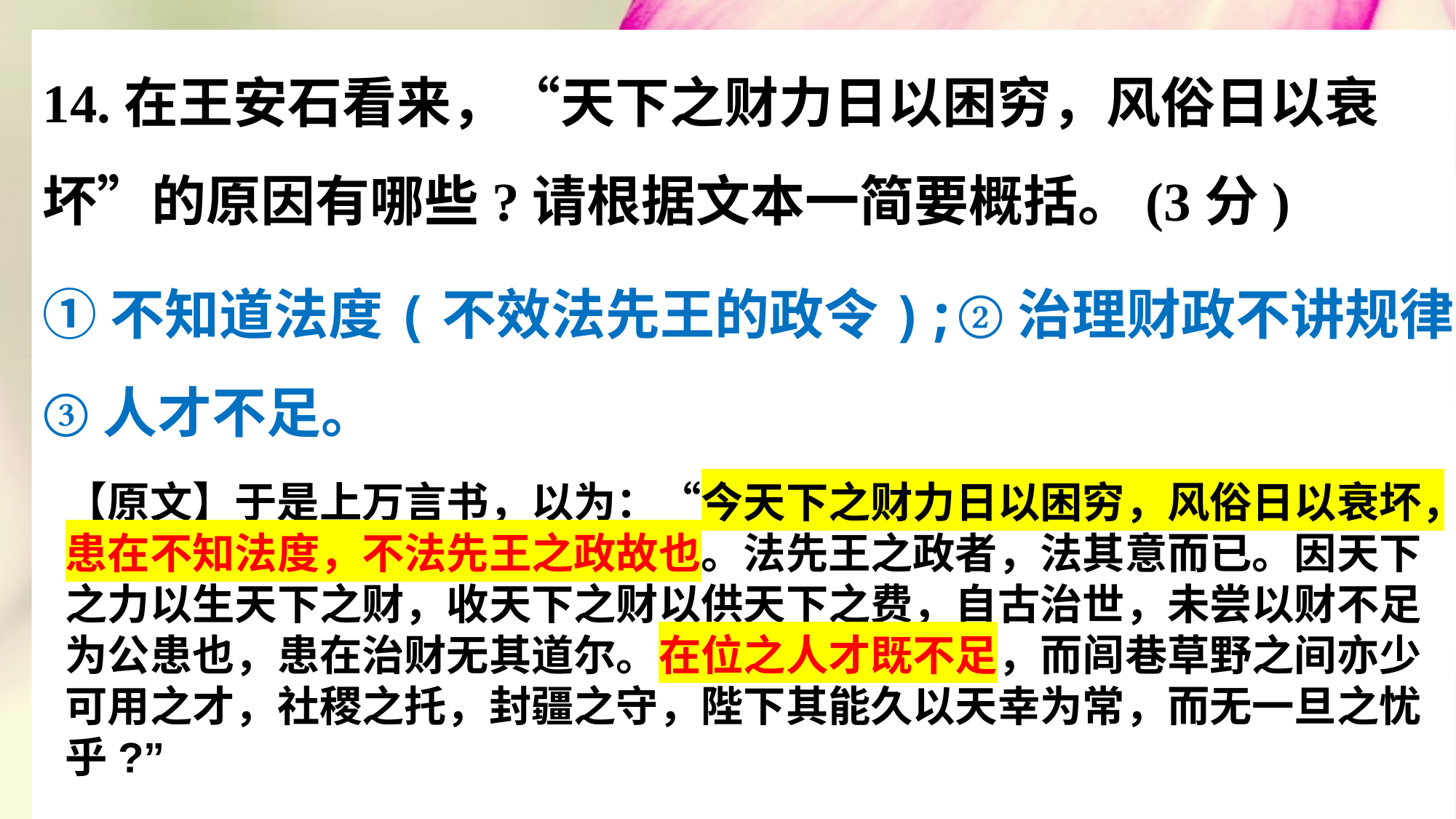

14.在王安石看来，“天下之财力日以困穷，风俗日以衰坏”的原因有哪些?请根据文本一简要概括。(3分)
①不知道法度(不效法先王的政令);②治理财政不讲规律;③人才不足。
【原文】于是上万言书，以为：“今天下之财力日以困穷，风俗日以衰坏，患在不知法度，不法先王之政故也。法先王之政者，法其意而已。因天下之力以生天下之财，收天下之财以供天下之费，自古治世，未尝以财不足为公患也，患在治财无其道尔。在位之人才既不足，而闾巷草野之间亦少可用之才，社稷之托，封疆之守，陛下其能久以天幸为常，而无一旦之忧乎?”